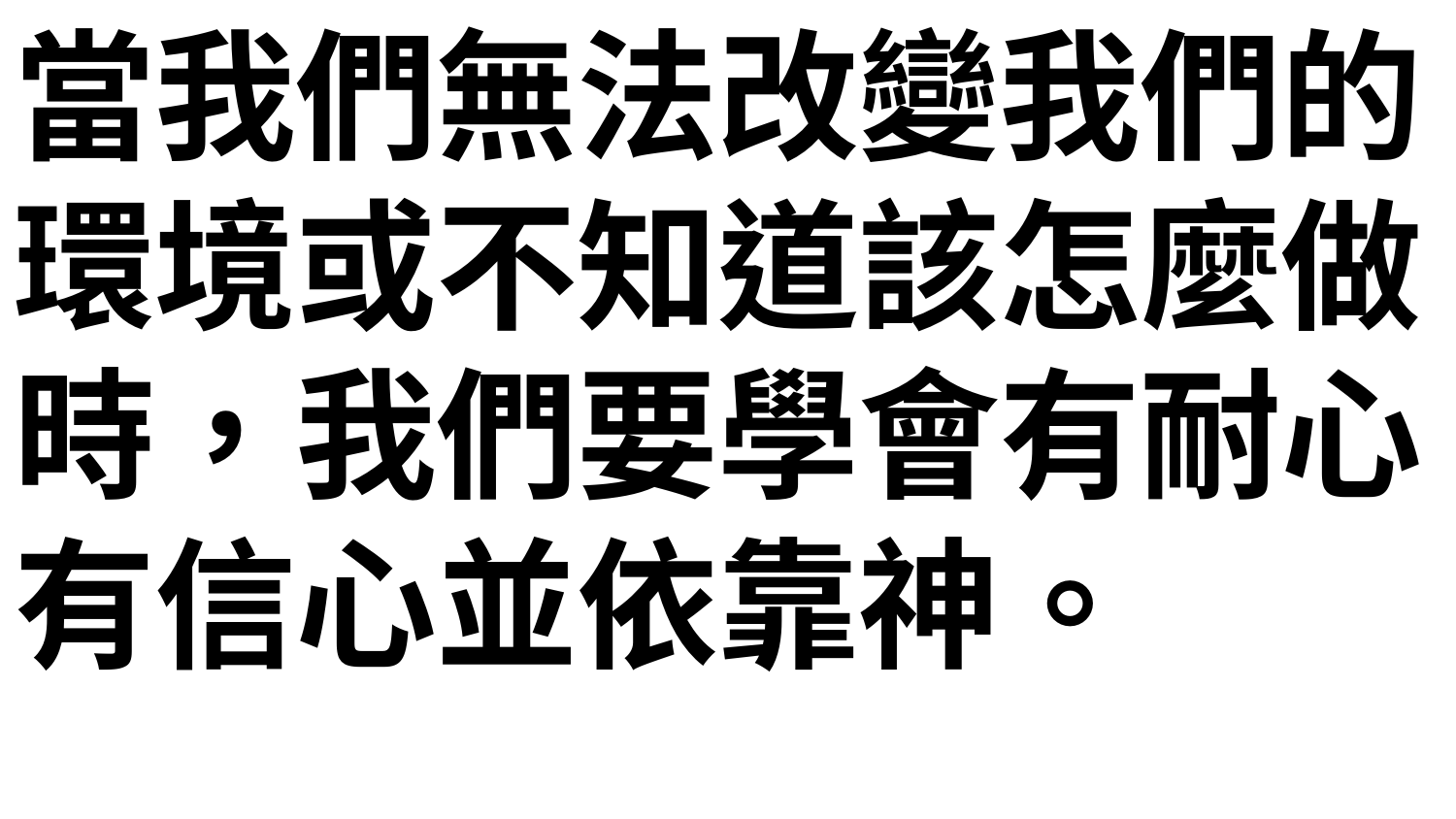

當我們無法改變我們的環境或不知道該怎麼做時，我們要學會有耐心、有信心並依靠神。